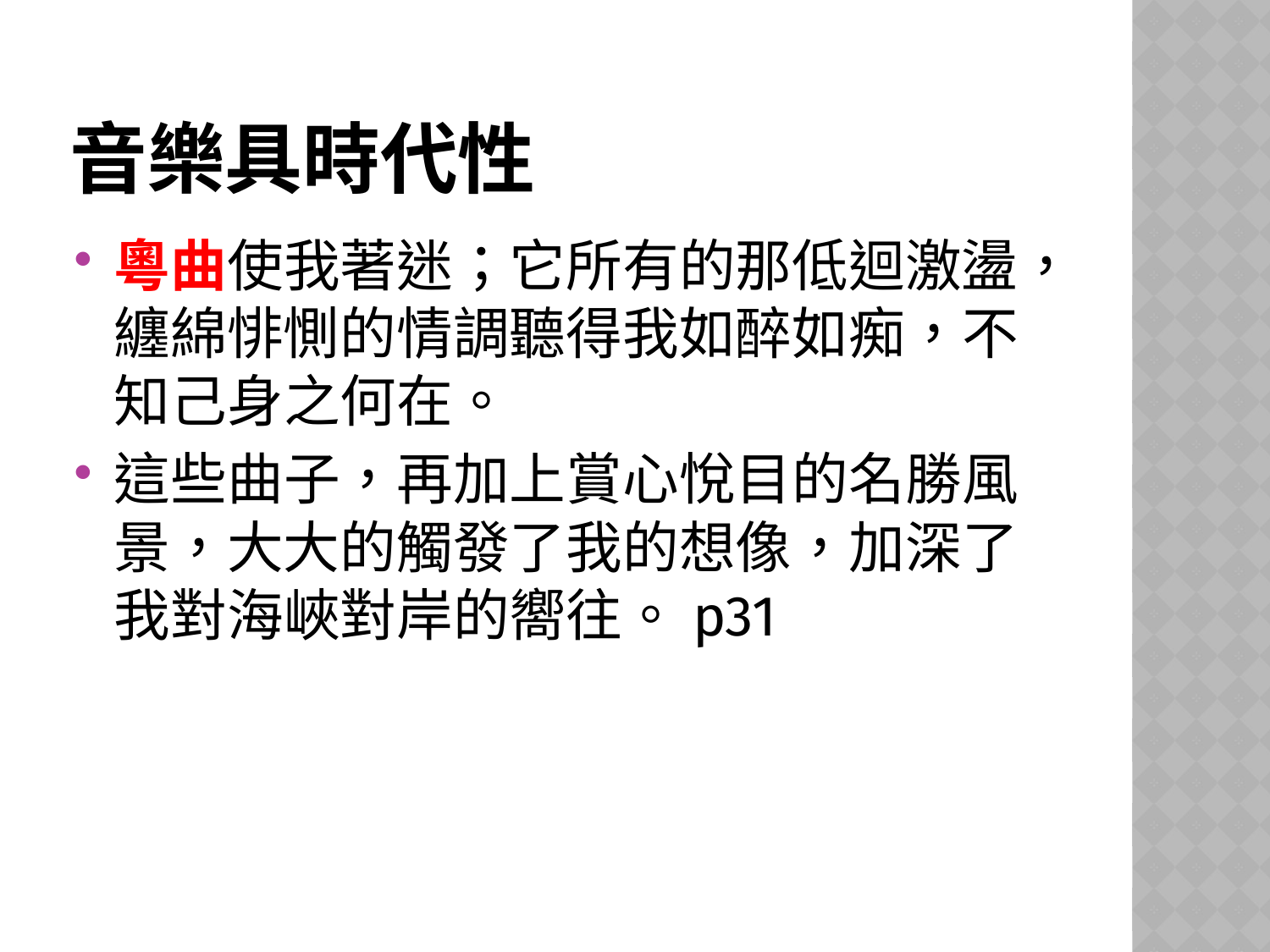

# 音樂具時代性
粵曲使我著迷；它所有的那低迴激盪，纏綿悱惻的情調聽得我如醉如痴，不知己身之何在。
這些曲子，再加上賞心悅目的名勝風景，大大的觸發了我的想像，加深了我對海峽對岸的嚮往。p31